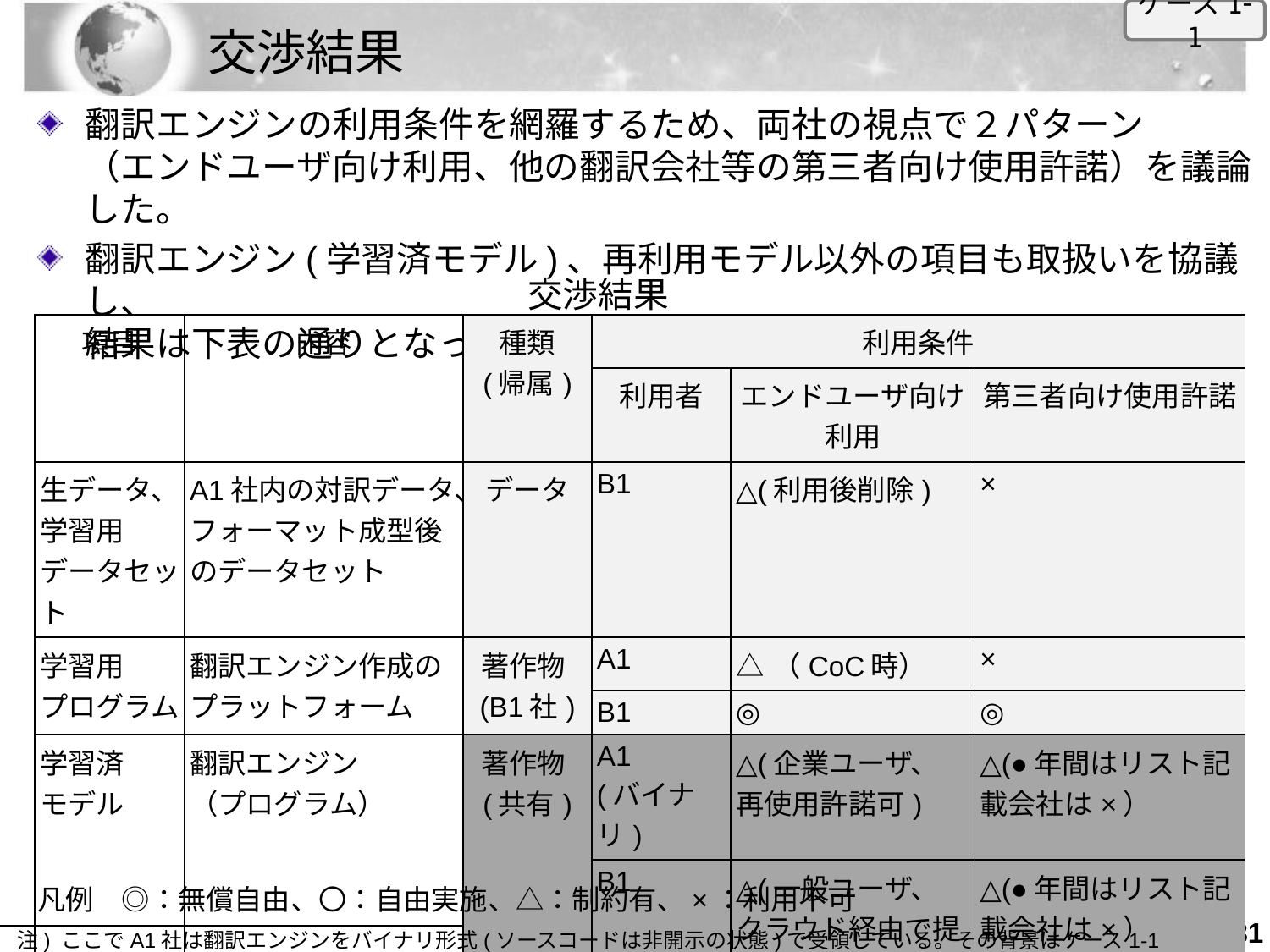

ケース1-1
# 交渉結果
翻訳エンジンの利用条件を網羅するため、両社の視点で２パターン
（エンドユーザ向け利用、他の翻訳会社等の第三者向け使用許諾）を議論した。
翻訳エンジン(学習済モデル)、再利用モデル以外の項目も取扱いを協議し、
結果は下表の通りとなった。
交渉結果
| 項目 | 内容 | 種類 (帰属) | 利用条件 |  |  |
| --- | --- | --- | --- | --- | --- |
|  |  |  | 利用者 | エンドユーザ向け利用 | 第三者向け使用許諾 |
| 生データ、 学習用 データセット | A1社内の対訳データ、 フォーマット成型後のデータセット | データ | B1 | △(利用後削除) | × |
| 学習用 プログラム | 翻訳エンジン作成の プラットフォーム | 著作物(B1社) | A1 | △（CoC時） | × |
|  |  |  | B1 | ◎ | ◎ |
| 学習済 モデル | 翻訳エンジン （プログラム） | 著作物(共有) | A1 (バイナリ) | △(企業ユーザ、 再使用許諾可) | △(●年間はリスト記載会社は×） |
|  |  |  | B1 | △(一般ユーザ、 クラウド経由で提供) | △(●年間はリスト記載会社は×） |
| 再利用 モデル | 追加学習した新規翻訳エンジン | 業務受託はB1社が優先交渉（A1社は最初にB1社に打診） 詳細は別途協議 |  |  |  |
凡例　◎：無償自由、〇：自由実施、△：制約有、×：利用不可
31
注) ここでA1社は翻訳エンジンをバイナリ形式(ソースコードは非開示の状態)で受領している。その背景はケース1-1考察２を参照。